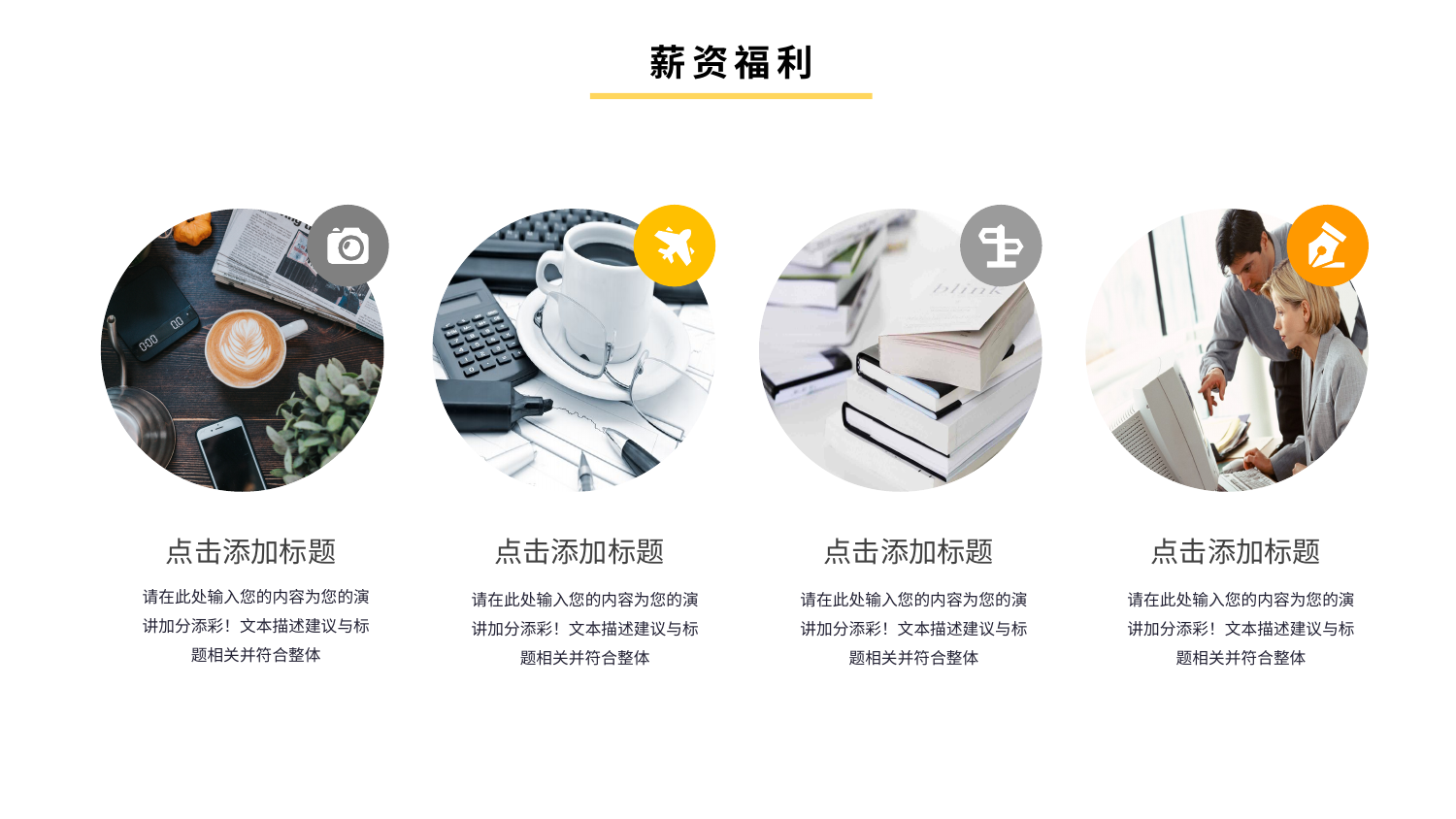

薪资福利

点击添加标题
请在此处输入您的内容为您的演讲加分添彩！文本描述建议与标题相关并符合整体
点击添加标题
请在此处输入您的内容为您的演讲加分添彩！文本描述建议与标题相关并符合整体
点击添加标题
请在此处输入您的内容为您的演讲加分添彩！文本描述建议与标题相关并符合整体
点击添加标题
请在此处输入您的内容为您的演讲加分添彩！文本描述建议与标题相关并符合整体